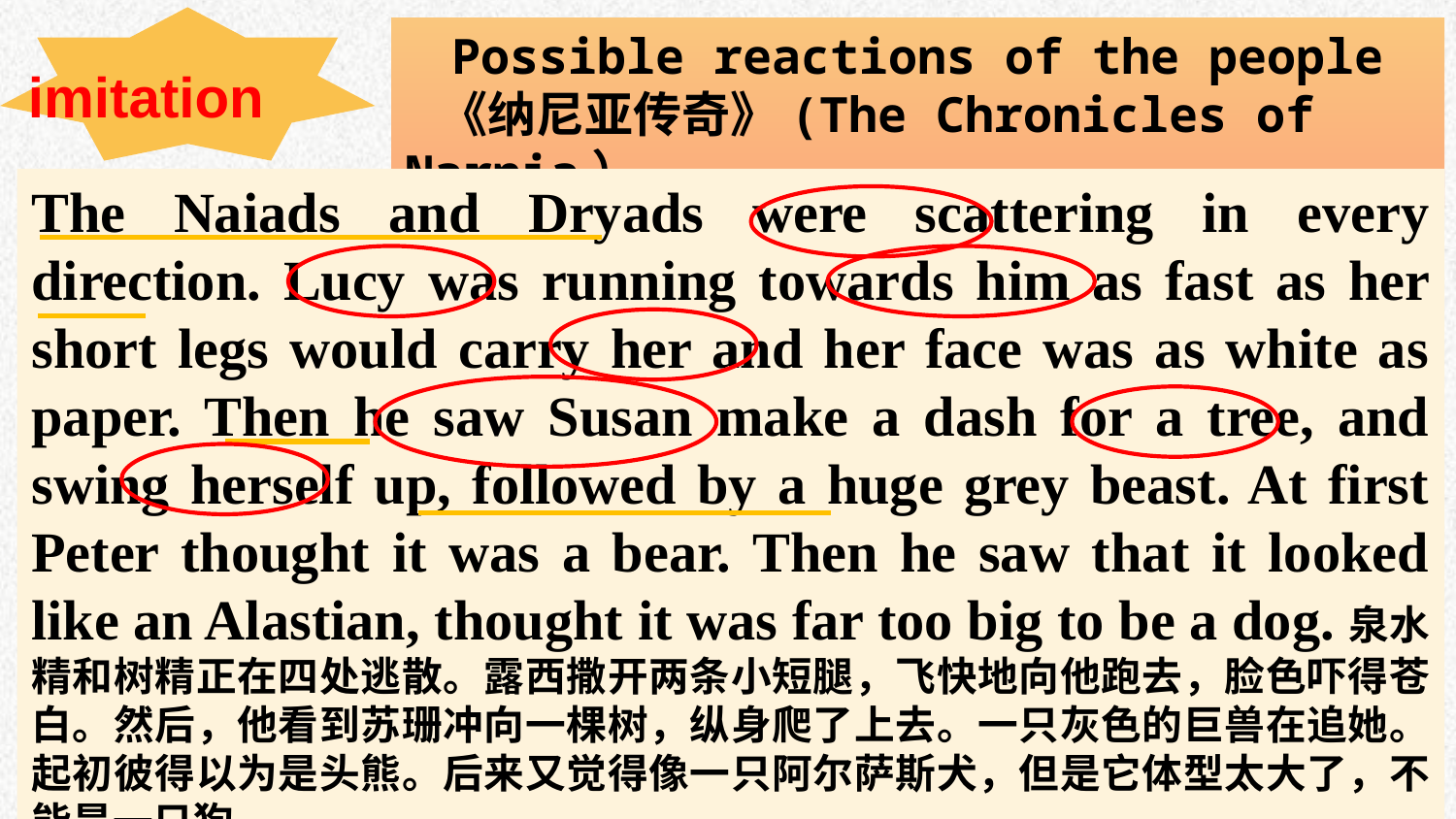

imitation
Possible reactions of the people
  《纳尼亚传奇》(The Chronicles of Narnia）
The Naiads and Dryads were scattering in every direction. Lucy was running towards him as fast as her short legs would carry her and her face was as white as paper. Then he saw Susan make a dash for a tree, and swing herself up, followed by a huge grey beast. At first Peter thought it was a bear. Then he saw that it looked like an Alastian, thought it was far too big to be a dog.泉水精和树精正在四处逃散。露西撒开两条小短腿，飞快地向他跑去，脸色吓得苍白。然后，他看到苏珊冲向一棵树，纵身爬了上去。一只灰色的巨兽在追她。起初彼得以为是头熊。后来又觉得像一只阿尔萨斯犬，但是它体型太大了，不能是一只狗。